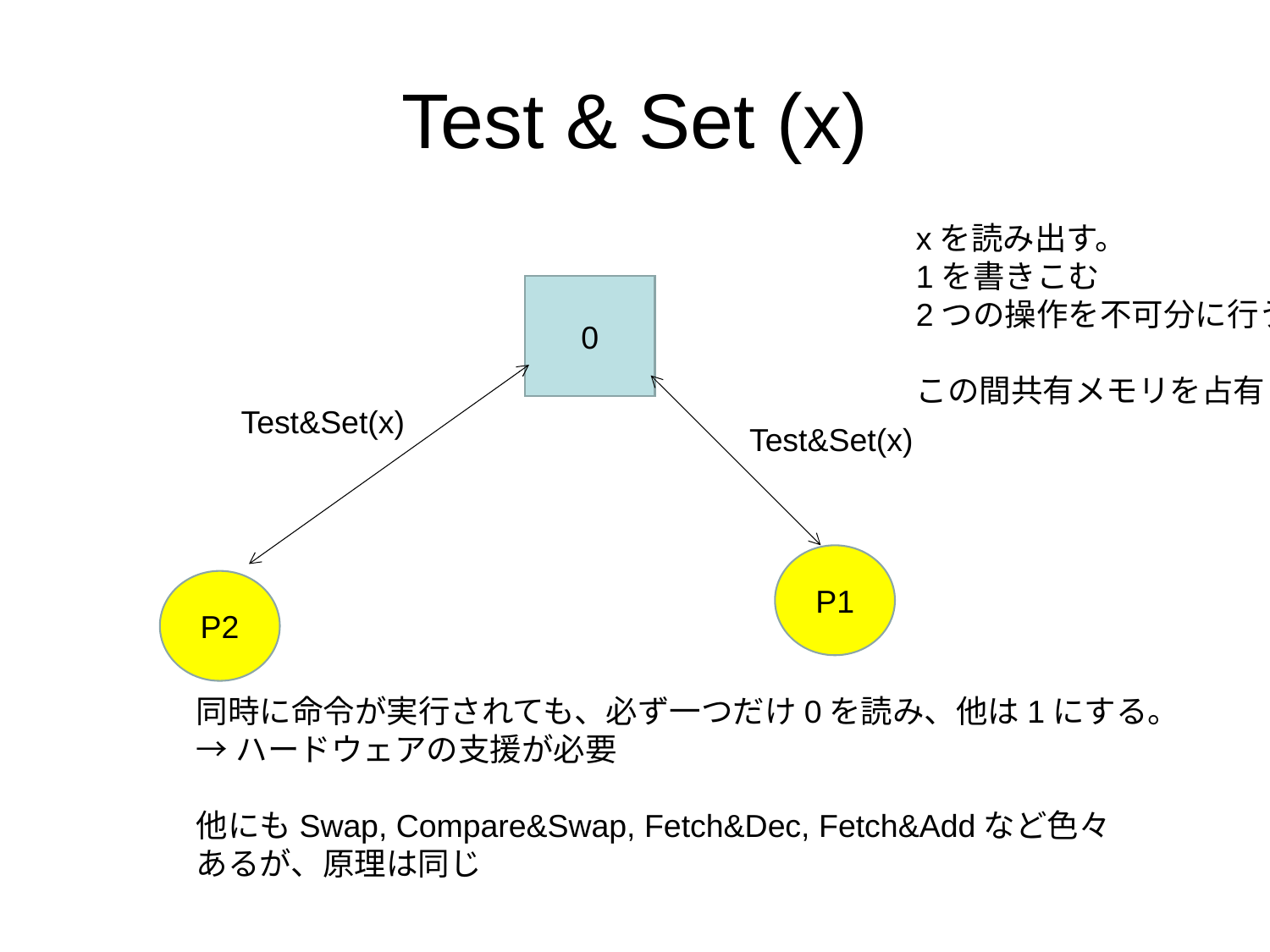

# Test & Set (x)
xを読み出す。
1を書きこむ
2つの操作を不可分に行う

この間共有メモリを占有
0
Test&Set(x)
Test&Set(x)
P1
P2
同時に命令が実行されても、必ず一つだけ0を読み、他は1にする。
→ハードウェアの支援が必要

他にもSwap, Compare&Swap, Fetch&Dec, Fetch&Addなど色々
あるが、原理は同じ